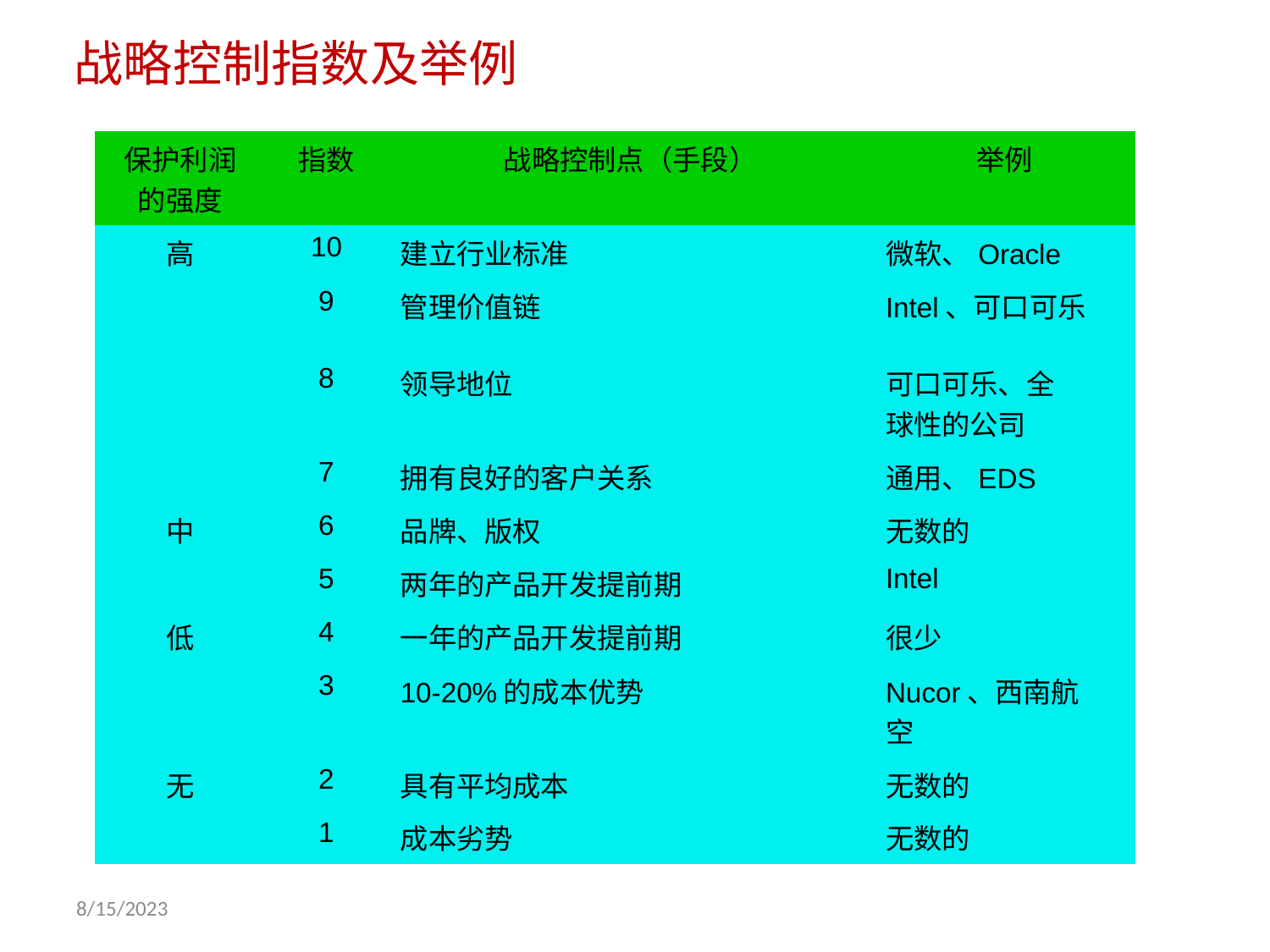

战略控制指数及举例
| 保护利润 的强度 | 指数 | 战略控制点（手段） | 举例 |
| --- | --- | --- | --- |
| 高 | 10 | 建立行业标准 | 微软、Oracle |
|  | 9 | 管理价值链 | Intel、可口可乐 |
|  | 8 | 领导地位 | 可口可乐、全 球性的公司 |
|  | 7 | 拥有良好的客户关系 | 通用、EDS |
| 中 | 6 | 品牌、版权 | 无数的 |
|  | 5 | 两年的产品开发提前期 | Intel |
| 低 | 4 | 一年的产品开发提前期 | 很少 |
|  | 3 | 10-20%的成本优势 | Nucor、西南航 空 |
| 无 | 2 | 具有平均成本 | 无数的 |
|  | 1 | 成本劣势 | 无数的 |

8/15/2023